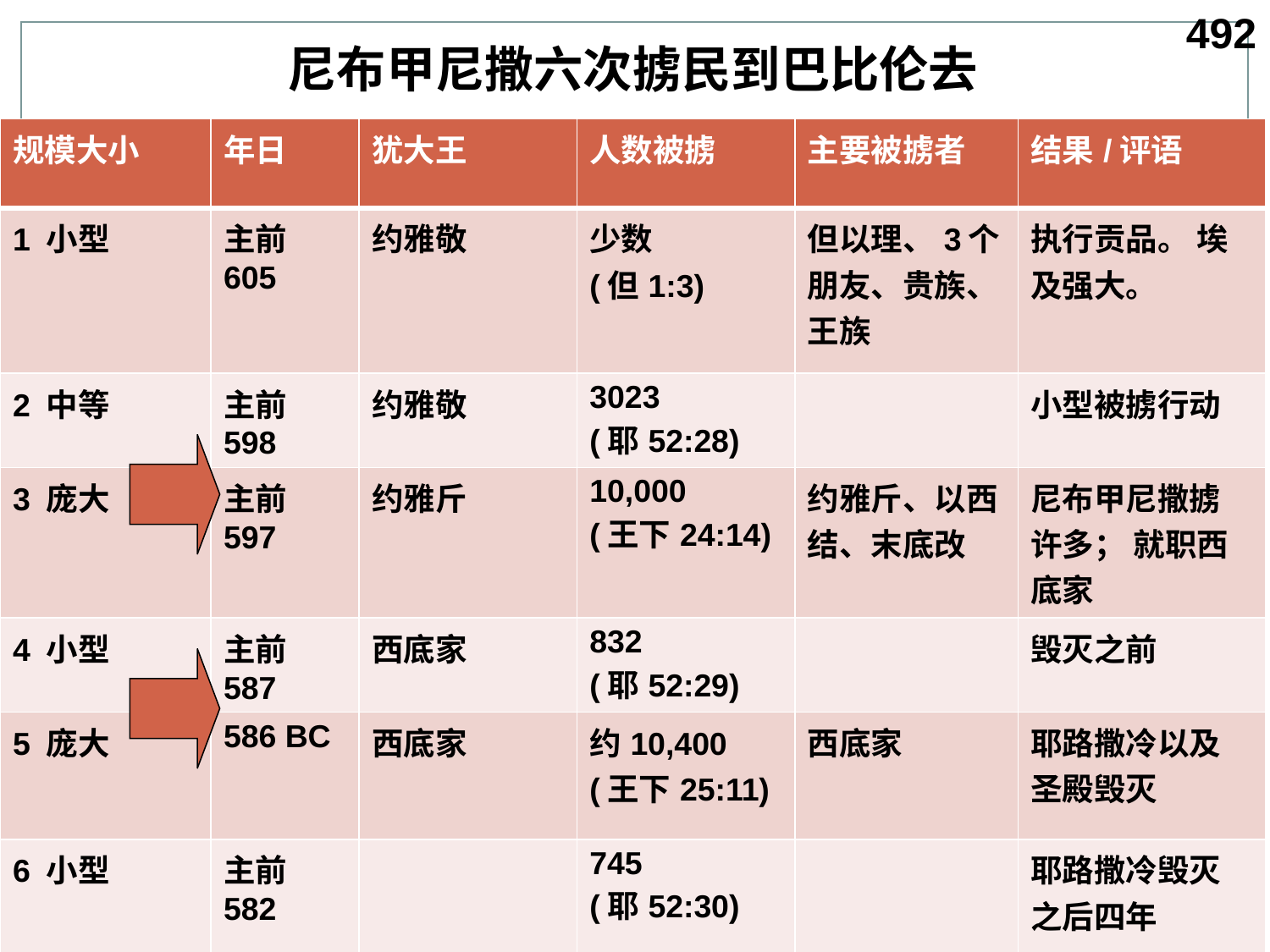

492
尼布甲尼撒六次掳民到巴比伦去
| 规模大小 | 年日 | 犹大王 | 人数被掳 | 主要被掳者 | 结果/评语 |
| --- | --- | --- | --- | --- | --- |
| 1 小型 | 主前605 | 约雅敬 | 少数 (但1:3) | 但以理、3个朋友、贵族、王族 | 执行贡品。 埃及强大。 |
| 2 中等 | 主前598 | 约雅敬 | 3023 (耶52:28) |  | 小型被掳行动 |
| 3 庞大 | 主前597 | 约雅斤 | 10,000 (王下24:14) | 约雅斤、以西结、末底改 | 尼布甲尼撒掳许多； 就职西底家 |
| 4 小型 | 主前587 | 西底家 | 832 (耶52:29) |  | 毁灭之前 |
| 5 庞大 | 586 BC | 西底家 | 约10,400 (王下25:11) | 西底家 | 耶路撒冷以及圣殿毁灭 |
| 6 小型 | 主前582 |  | 745 (耶52:30) |  | 耶路撒冷毁灭之后四年 |